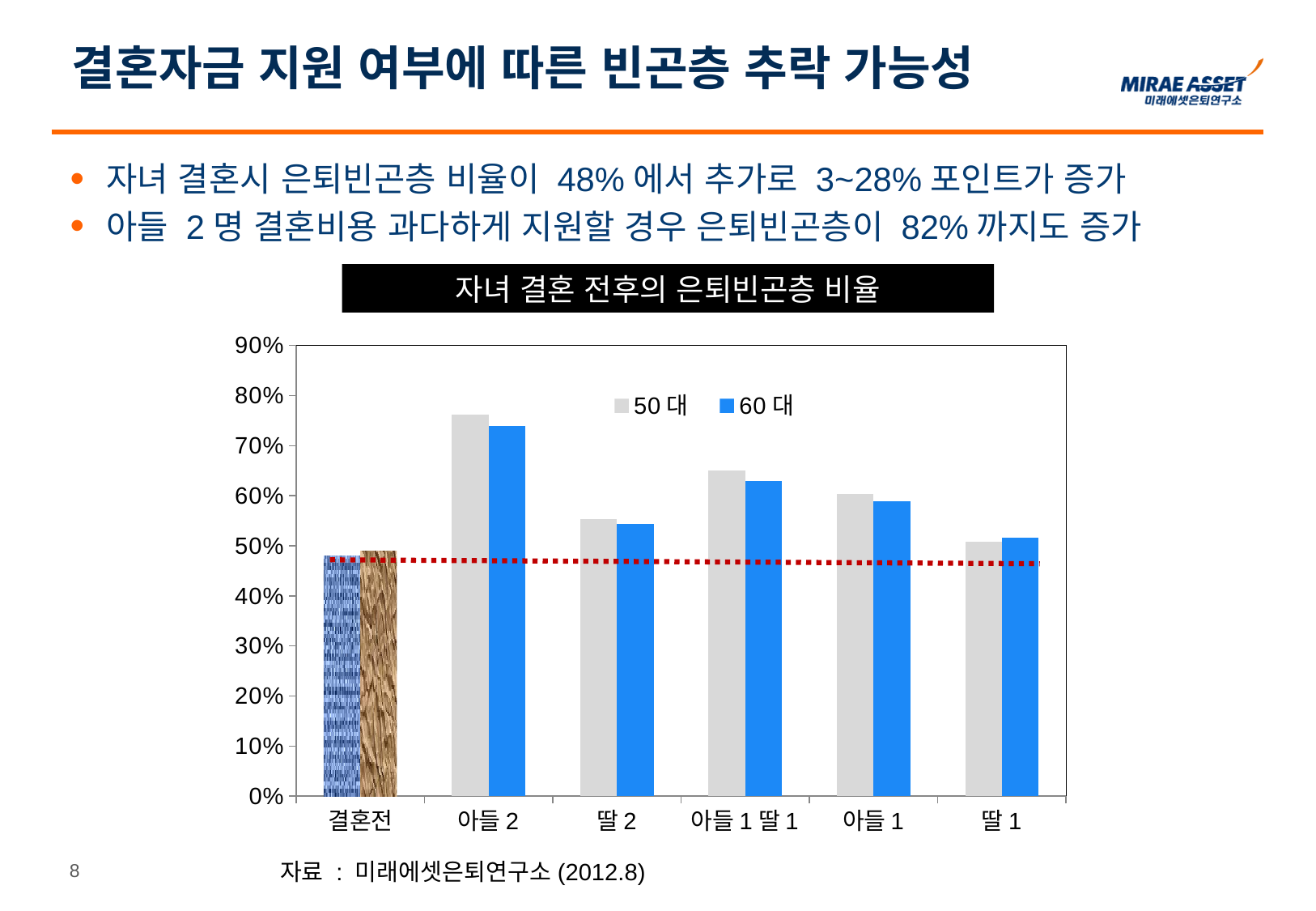

결혼자금 지원 여부에 따른 빈곤층 추락 가능성
자녀 결혼시 은퇴빈곤층 비율이 48%에서 추가로 3~28%포인트가 증가
아들 2명 결혼비용 과다하게 지원할 경우 은퇴빈곤층이 82%까지도 증가
자녀 결혼 전후의 은퇴빈곤층 비율

### Chart

| Category | 50대 | 60대 |
|---|---|---|
| 결혼전 | 0.4800000000000003 | 0.4900000000000003 |
| 아들2 | 0.7620000000000023 | 0.7400000000000021 |
| 딸2 | 0.5539999999999999 | 0.544 |
| 아들1딸1 | 0.6500000000000025 | 0.6290000000000023 |
| 아들1 | 0.6030000000000006 | 0.589 |
| 딸1 | 0.508 | 0.516 |
자료 : 미래에셋은퇴연구소(2012.8)
8